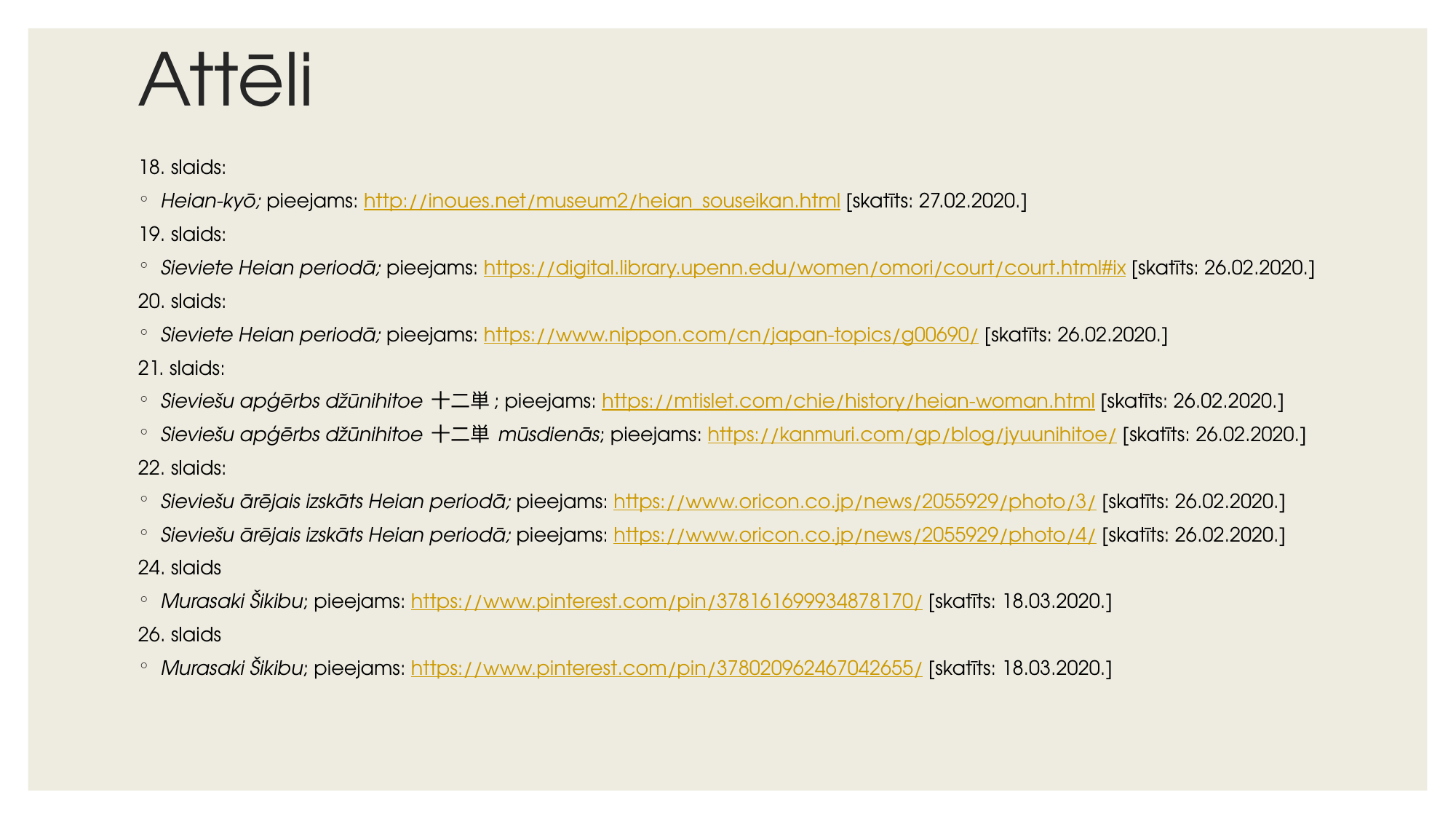

# Attēli
18. slaids:
Heian-kyō; pieejams: http://inoues.net/museum2/heian_souseikan.html [skatīts: 27.02.2020.]
19. slaids:
Sieviete Heian periodā; pieejams: https://digital.library.upenn.edu/women/omori/court/court.html#ix [skatīts: 26.02.2020.]
20. slaids:
Sieviete Heian periodā; pieejams: https://www.nippon.com/cn/japan-topics/g00690/ [skatīts: 26.02.2020.]
21. slaids:
Sieviešu apģērbs džūnihitoe 十二単; pieejams: https://mtislet.com/chie/history/heian-woman.html [skatīts: 26.02.2020.]
Sieviešu apģērbs džūnihitoe 十二単 mūsdienās; pieejams: https://kanmuri.com/gp/blog/jyuunihitoe/ [skatīts: 26.02.2020.]
22. slaids:
Sieviešu ārējais izskāts Heian periodā; pieejams: https://www.oricon.co.jp/news/2055929/photo/3/ [skatīts: 26.02.2020.]
Sieviešu ārējais izskāts Heian periodā; pieejams: https://www.oricon.co.jp/news/2055929/photo/4/ [skatīts: 26.02.2020.]
24. slaids
Murasaki Šikibu; pieejams: https://www.pinterest.com/pin/378161699934878170/ [skatīts: 18.03.2020.]
26. slaids
Murasaki Šikibu; pieejams: https://www.pinterest.com/pin/378020962467042655/ [skatīts: 18.03.2020.]